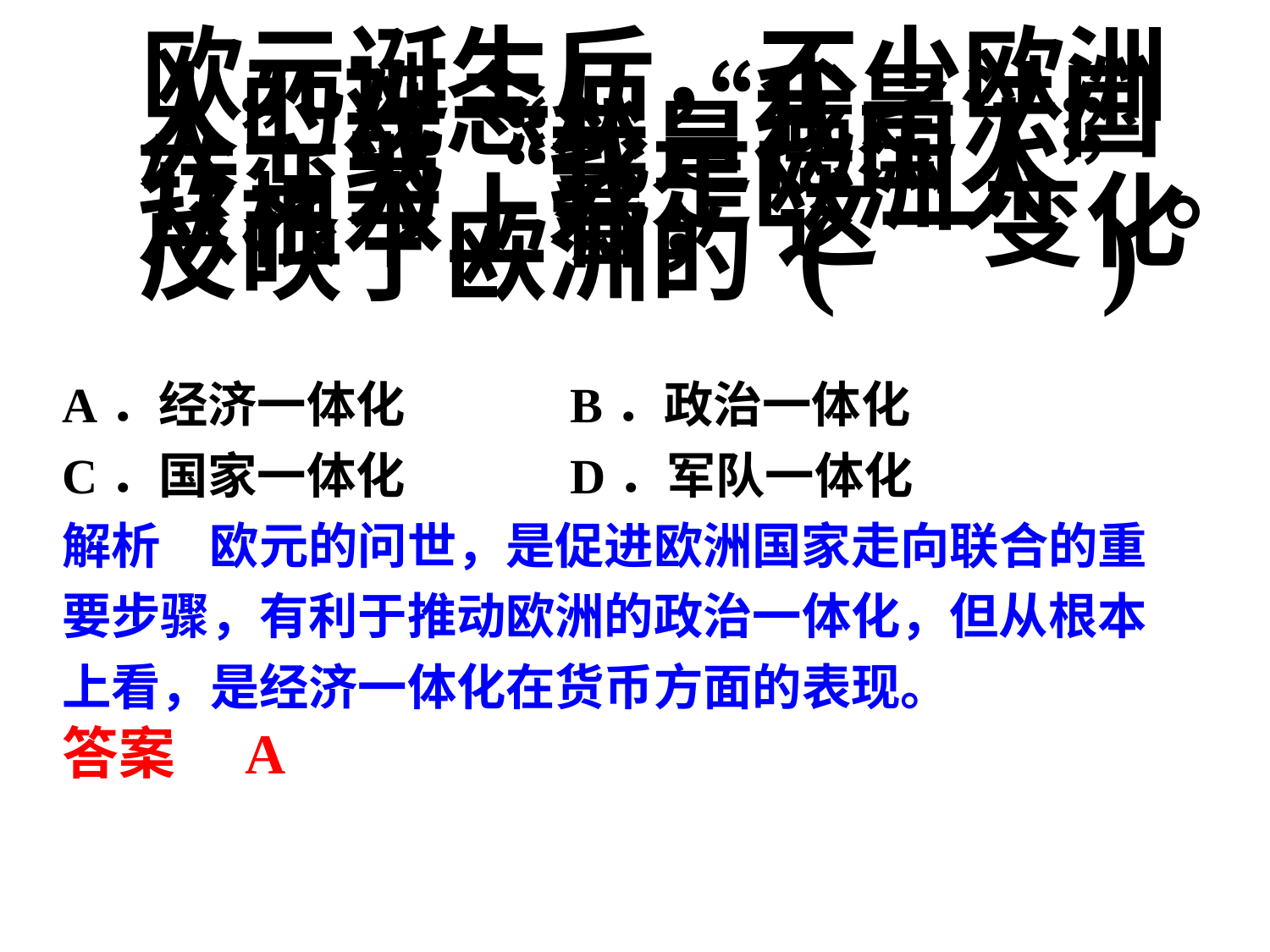

欧元诞生后，不少欧洲人的观念从“我是法国人”或“我是德国人”转变为“我是欧洲人”。从根本上看， 这一变化反映了欧洲的		(　　)
A．经济一体化  		B．政治一体化
C．国家一体化  		D．军队一体化
解析　欧元的问世，是促进欧洲国家走向联合的重要步骤，有利于推动欧洲的政治一体化，但从根本上看，是经济一体化在货币方面的表现。
答案　A